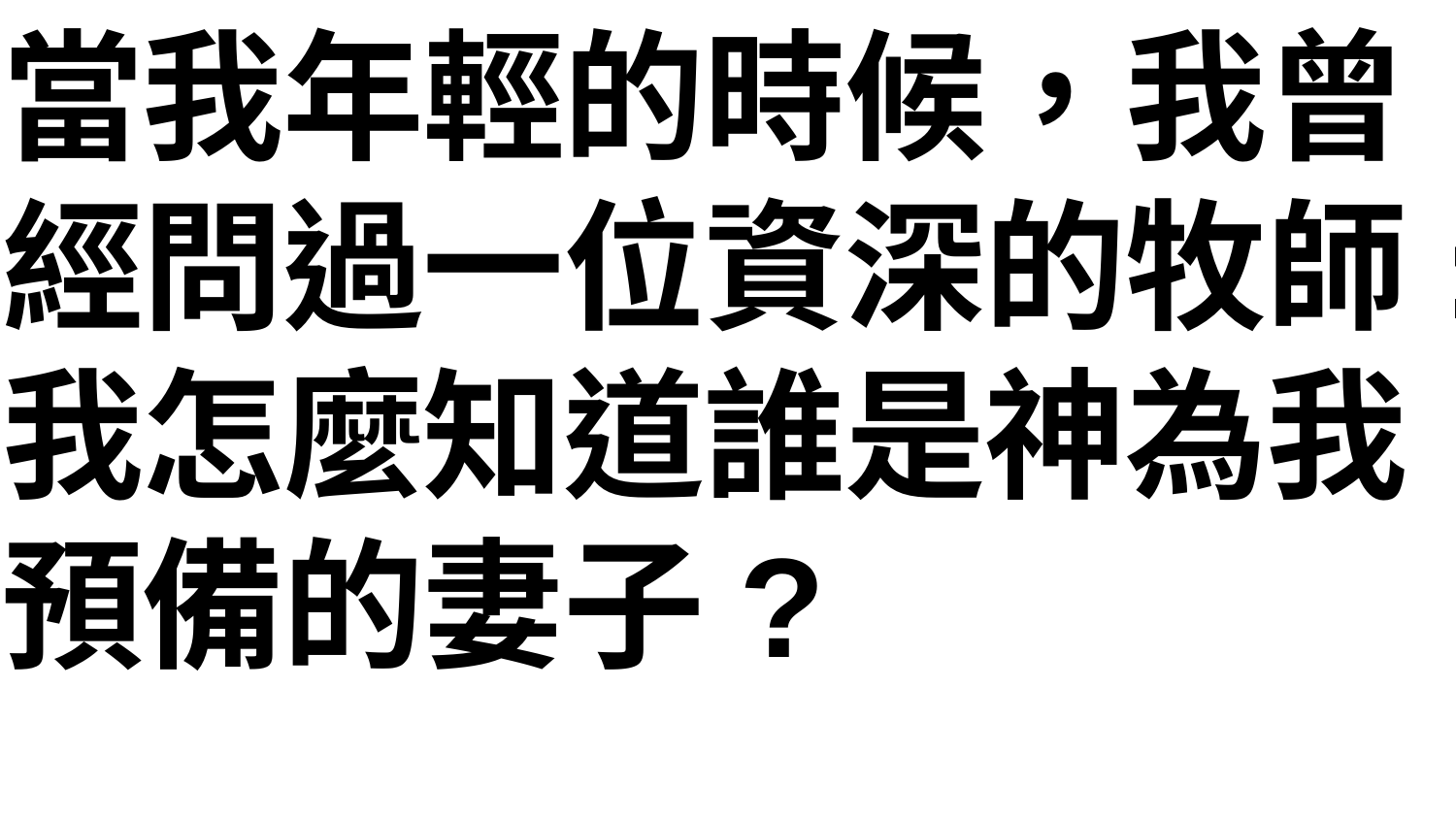

當我年輕的時候，我曾經問過一位資深的牧師:我怎麼知道誰是神為我預備的妻子?